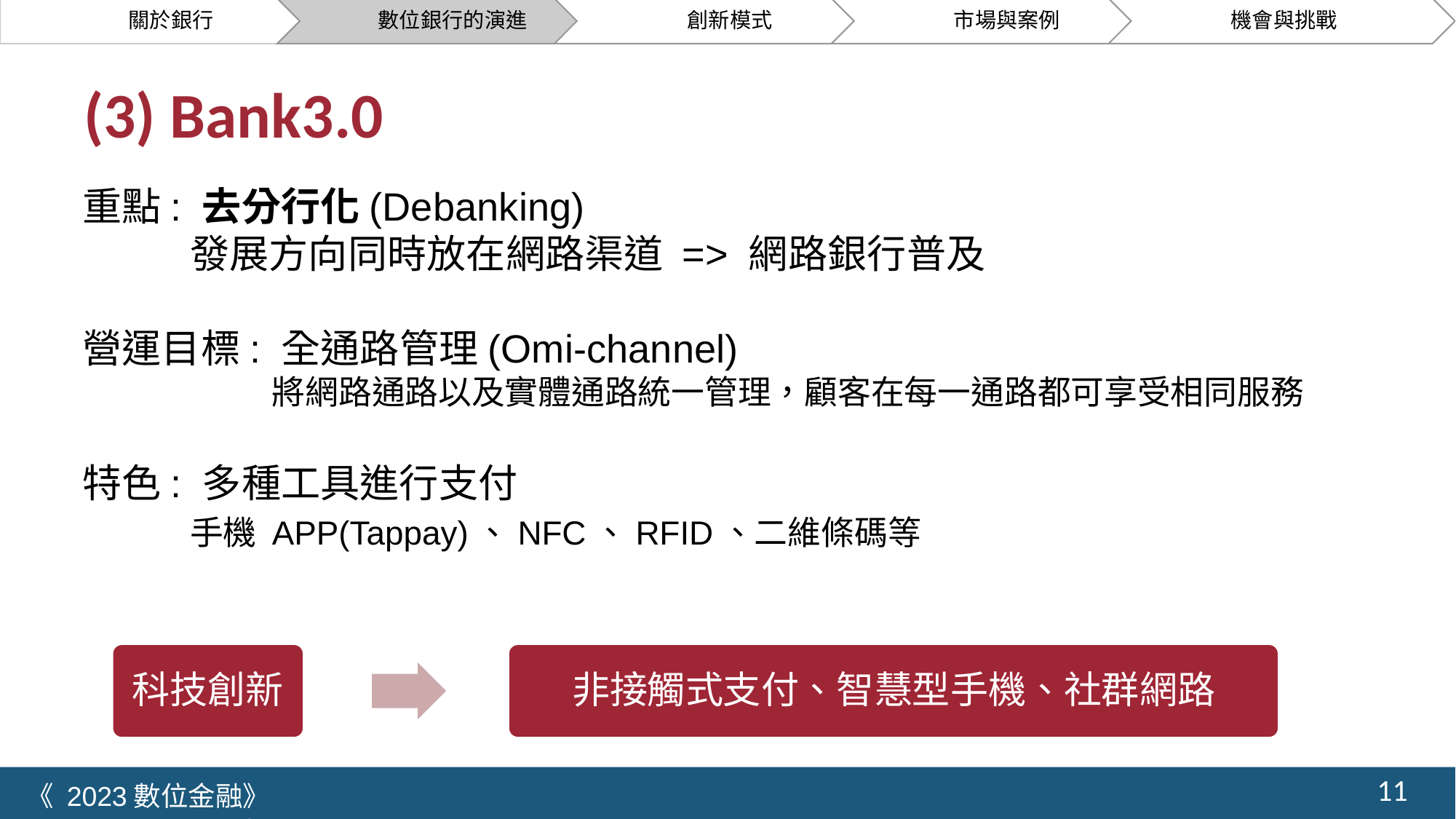

關於銀行

數位銀行的演進

創新模式

市場與案例

機會與挑戰
# (3) Bank3.0
重點: 去分行化(Debanking)
           發展方向同時放在網路渠道 => 網路銀行普及

營運目標: 全通路管理(Omi-channel)
                 將網路通路以及實體通路統一管理，顧客在每一通路都可享受相同服務

特色: 多種工具進行支付
           手機 APP(Tappay)、NFC、RFID、二維條碼等

科技創新
非接觸式支付、智慧型手機、社群網路

11
《 2023數位金融》                                                                                                                                             	NYCU.IIM.IEBI Lab